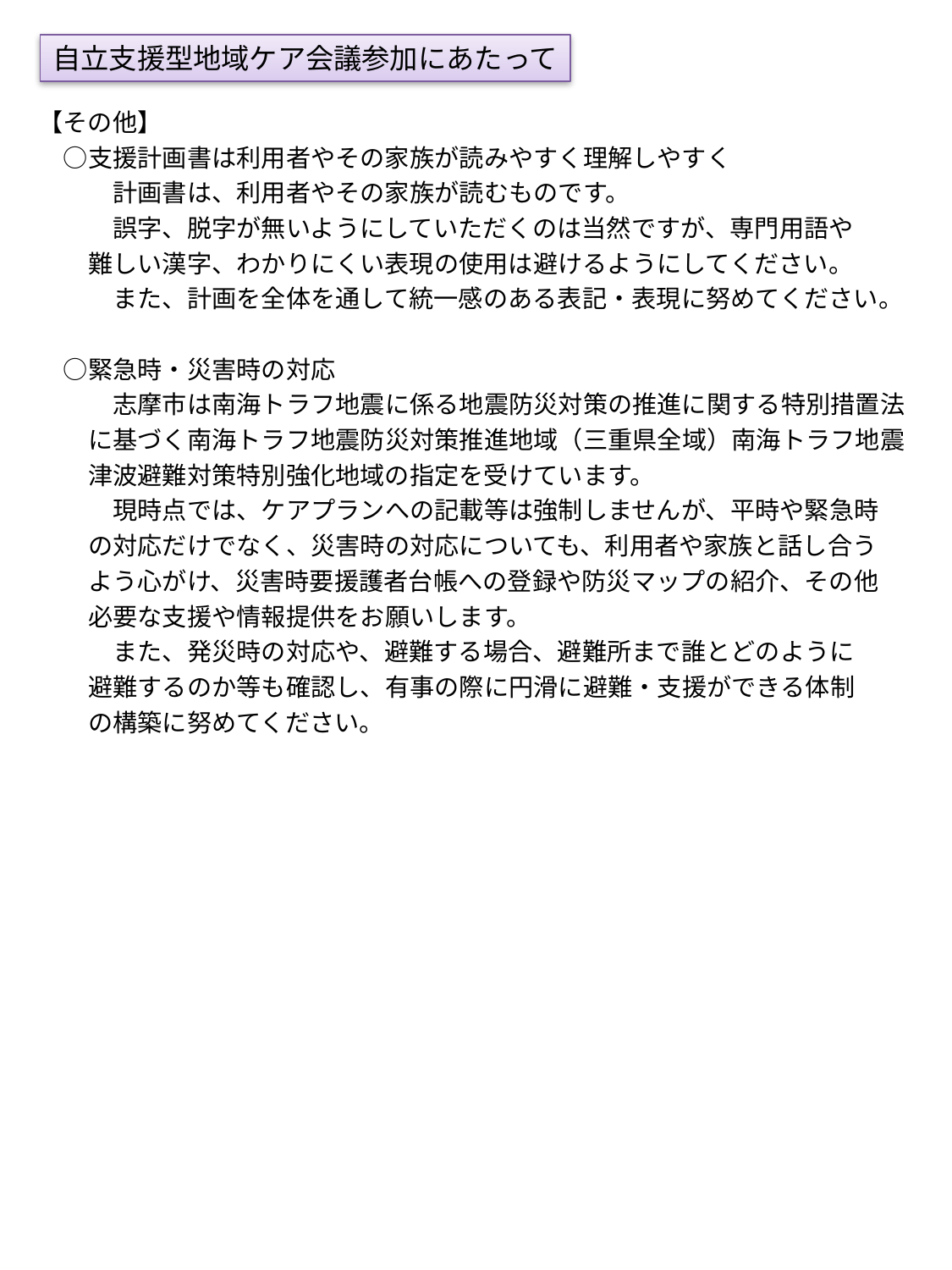

自立支援型地域ケア会議参加にあたって
【その他】
　○支援計画書は利用者やその家族が読みやすく理解しやすく
　　　計画書は、利用者やその家族が読むものです。
　　　誤字、脱字が無いようにしていただくのは当然ですが、専門用語や
　　難しい漢字、わかりにくい表現の使用は避けるようにしてください。
　　　また、計画を全体を通して統一感のある表記・表現に努めてください。

　○緊急時・災害時の対応
　　　志摩市は南海トラフ地震に係る地震防災対策の推進に関する特別措置法
　　に基づく南海トラフ地震防災対策推進地域（三重県全域）南海トラフ地震
　　津波避難対策特別強化地域の指定を受けています。
　　　現時点では、ケアプランへの記載等は強制しませんが、平時や緊急時
　　の対応だけでなく、災害時の対応についても、利用者や家族と話し合う
　　よう心がけ、災害時要援護者台帳への登録や防災マップの紹介、その他
　　必要な支援や情報提供をお願いします。
　　　また、発災時の対応や、避難する場合、避難所まで誰とどのように
　　避難するのか等も確認し、有事の際に円滑に避難・支援ができる体制
　　の構築に努めてください。